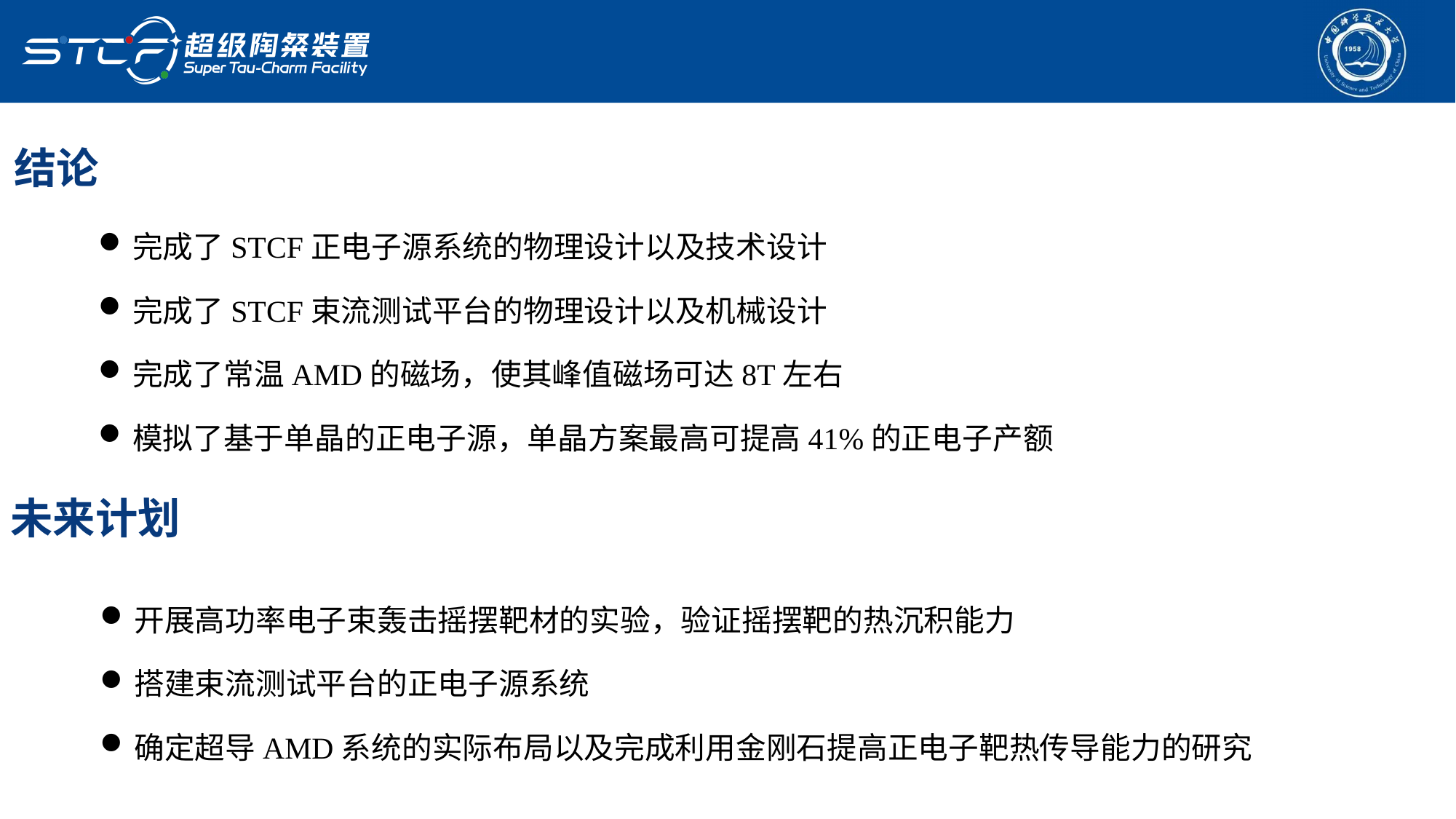

结论
完成了STCF正电子源系统的物理设计以及技术设计
完成了STCF束流测试平台的物理设计以及机械设计
完成了常温AMD的磁场，使其峰值磁场可达8T左右
模拟了基于单晶的正电子源，单晶方案最高可提高41%的正电子产额
未来计划
开展高功率电子束轰击摇摆靶材的实验，验证摇摆靶的热沉积能力
搭建束流测试平台的正电子源系统
确定超导AMD系统的实际布局以及完成利用金刚石提高正电子靶热传导能力的研究